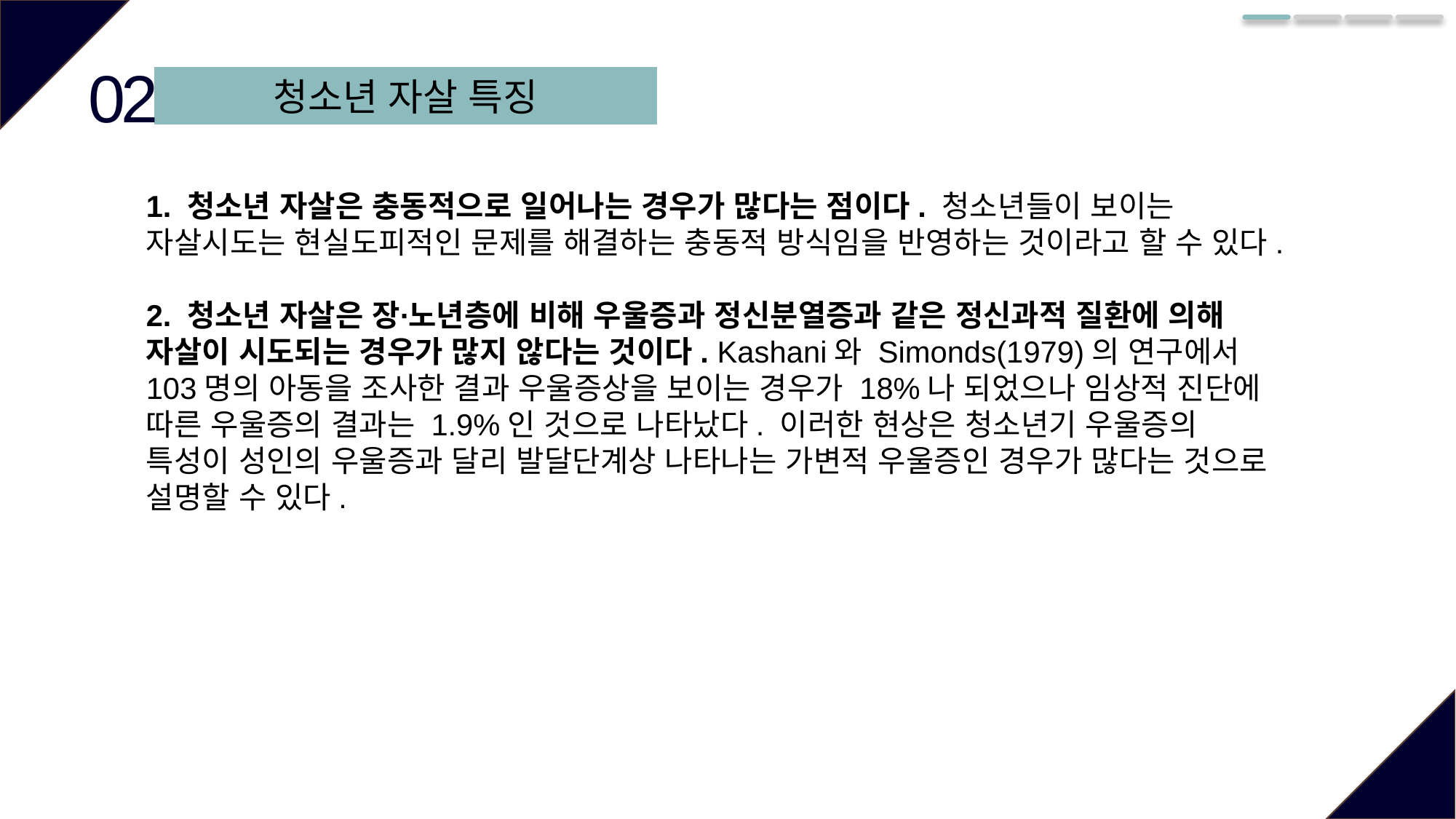

02
청소년 자살 특징
1. 청소년 자살은 충동적으로 일어나는 경우가 많다는 점이다. 청소년들이 보이는 자살시도는 현실도피적인 문제를 해결하는 충동적 방식임을 반영하는 것이라고 할 수 있다.

2. 청소년 자살은 장∙노년층에 비해 우울증과 정신분열증과 같은 정신과적 질환에 의해 자살이 시도되는 경우가 많지 않다는 것이다. Kashani와 Simonds(1979)의 연구에서 103명의 아동을 조사한 결과 우울증상을 보이는 경우가 18%나 되었으나 임상적 진단에 따른 우울증의 결과는 1.9%인 것으로 나타났다. 이러한 현상은 청소년기 우울증의 특성이 성인의 우울증과 달리 발달단계상 나타나는 가변적 우울증인 경우가 많다는 것으로 설명할 수 있다.